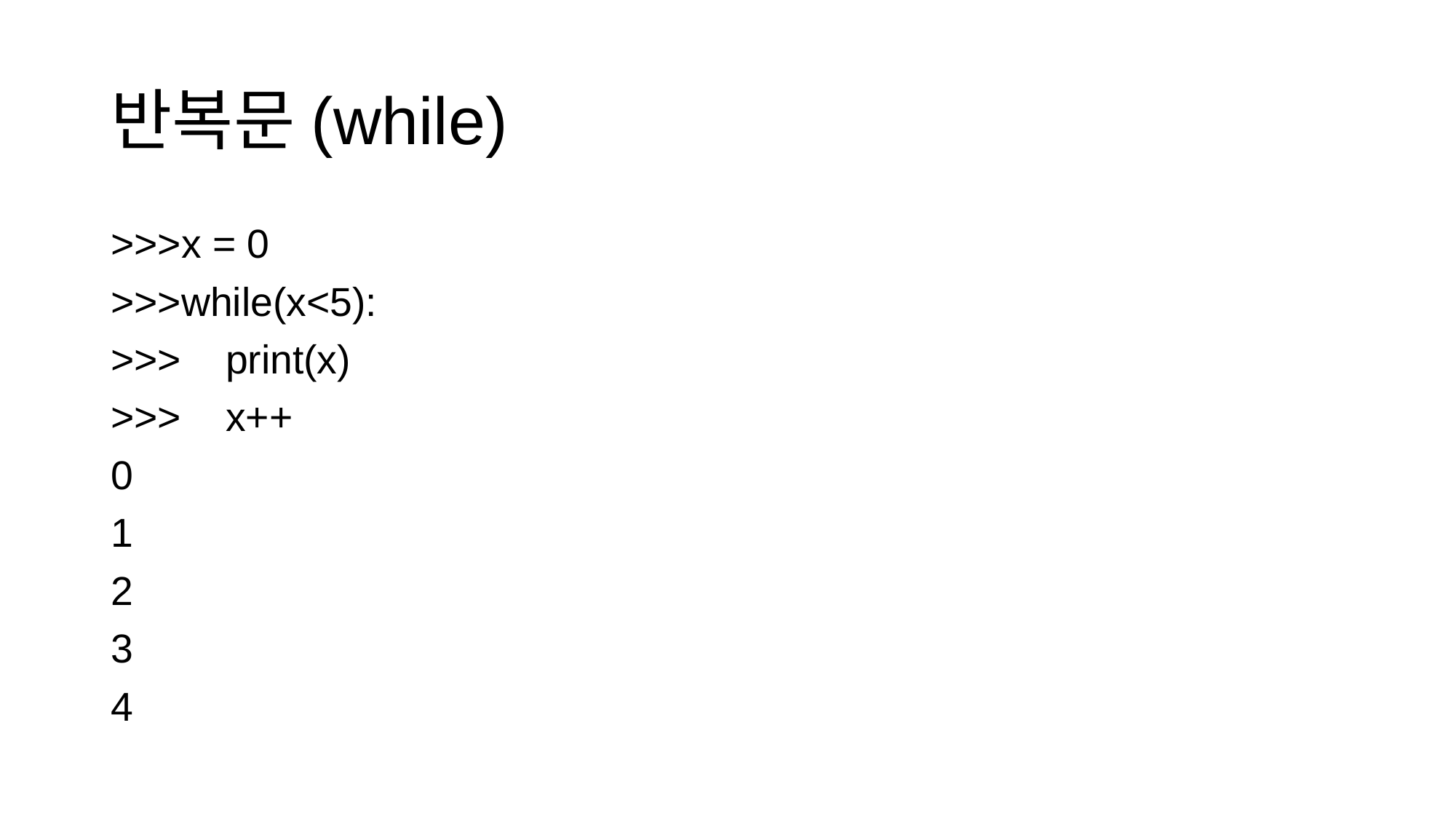

# 반복문(while)
>>>x = 0
>>>while(x<5):
>>>    print(x)
>>>    x++
0
1
2
3
4